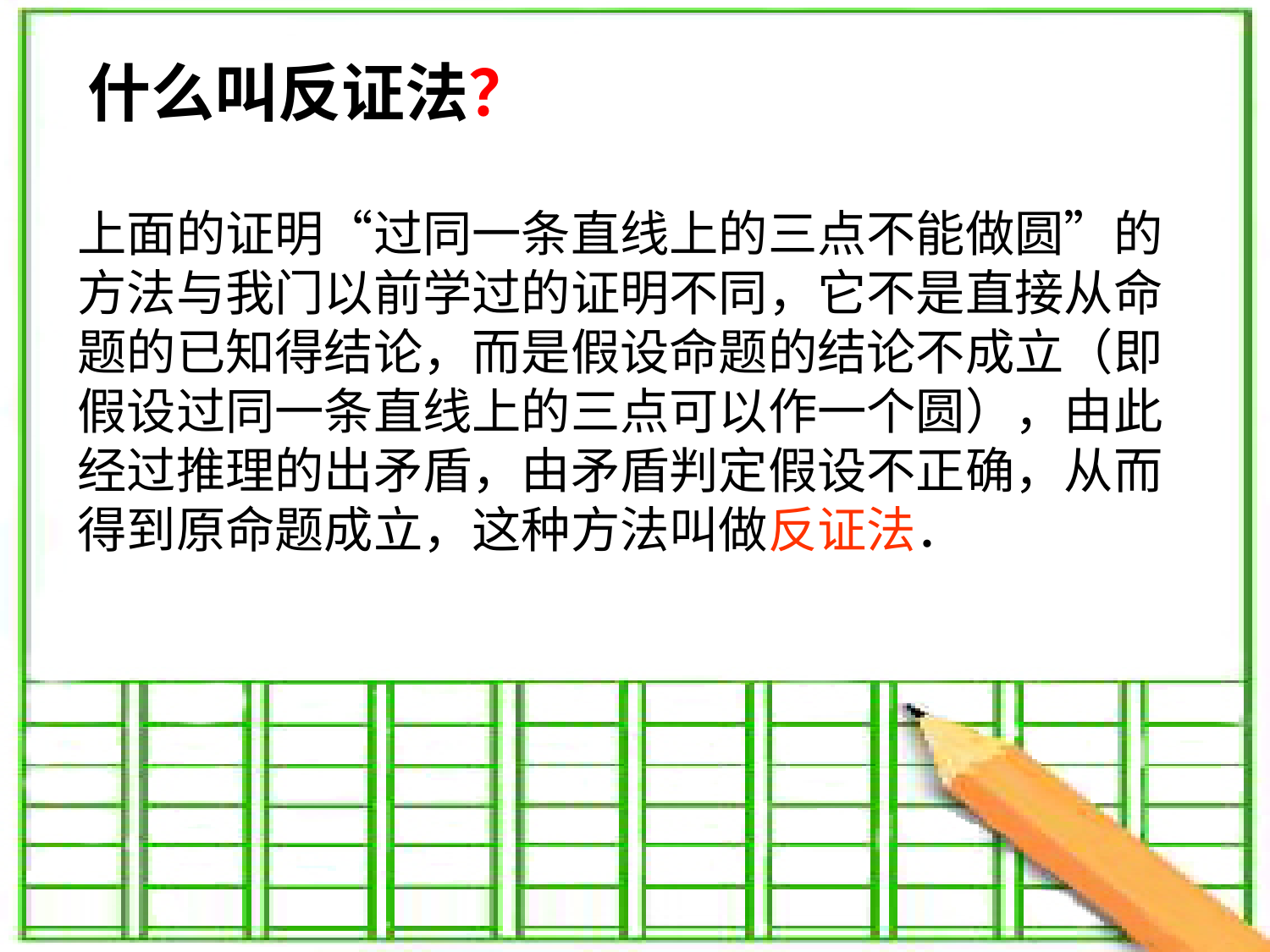

什么叫反证法？
上面的证明“过同一条直线上的三点不能做圆”的方法与我门以前学过的证明不同，它不是直接从命题的已知得结论，而是假设命题的结论不成立（即假设过同一条直线上的三点可以作一个圆），由此经过推理的出矛盾，由矛盾判定假设不正确，从而得到原命题成立，这种方法叫做反证法．